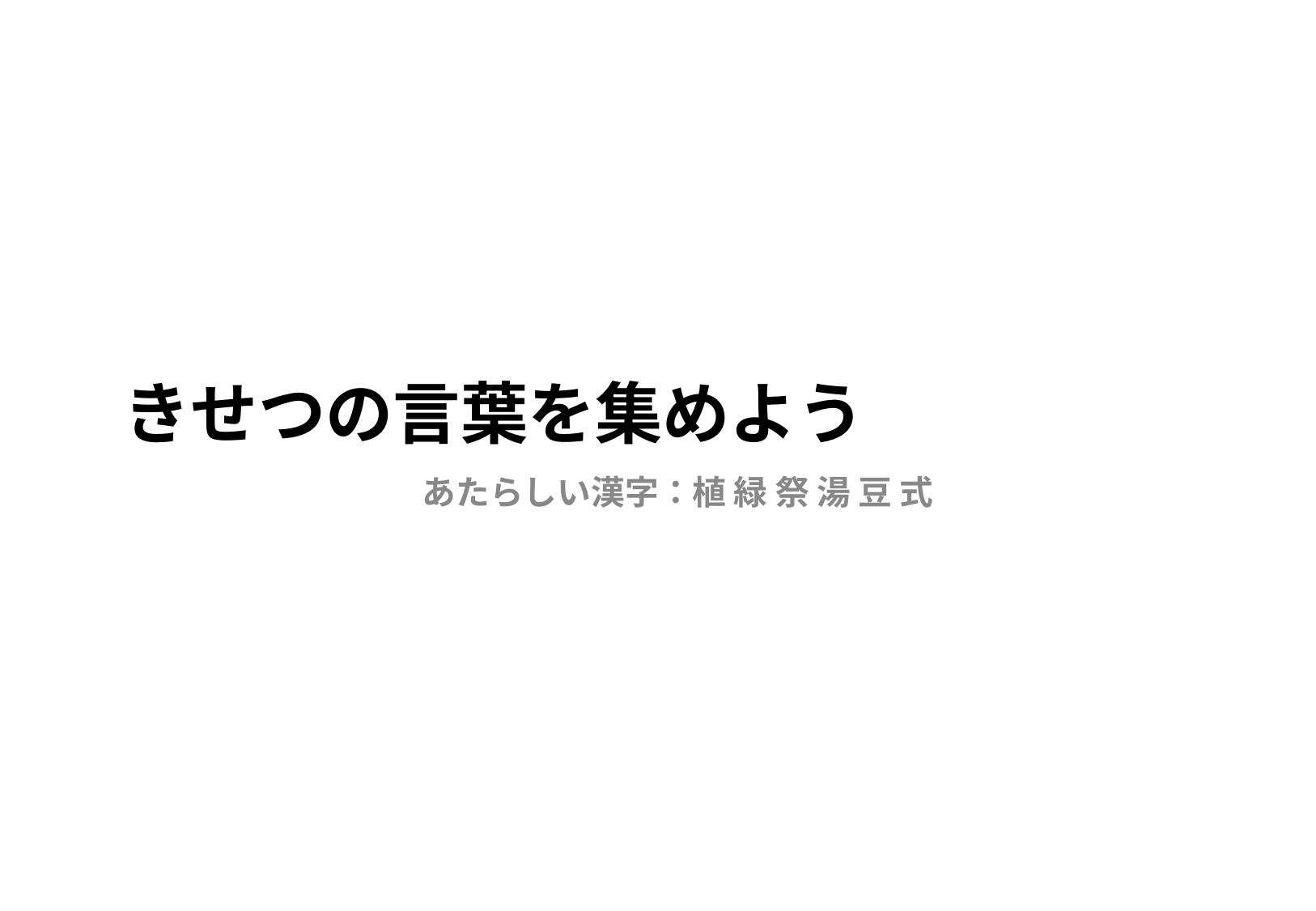

# きせつの言葉を集めよう
あたらしい漢字：植 緑 祭 湯 豆 式